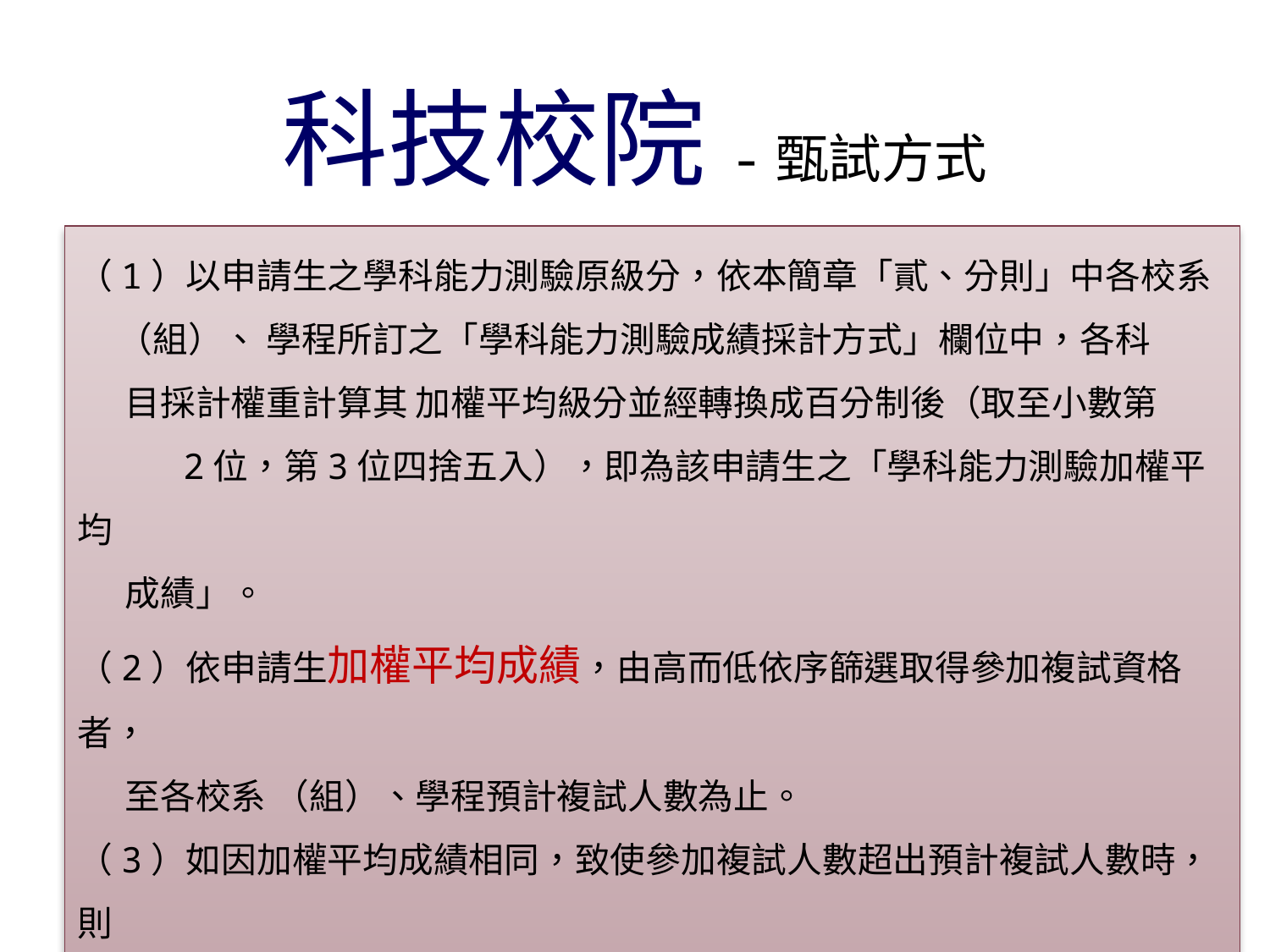

科技校院-甄試方式
（1）以申請生之學科能力測驗原級分，依本簡章「貳、分則」中各校系
    （組）、 學程所訂之「學科能力測驗成績採計方式」欄位中，各科
     目採計權重計算其 加權平均級分並經轉換成百分制後（取至小數第
     2位，第3位四捨五入），即為該申請生之「學科能力測驗加權平均
     成績」。
（2）依申請生加權平均成績，由高而低依序篩選取得參加複試資格者，
     至各校系 （組）、學程預計複試人數為止。
（3）如因加權平均成績相同，致使參加複試人數超出預計複試人數時，則
     該同分 之申請生一律取得參加複試之資格。